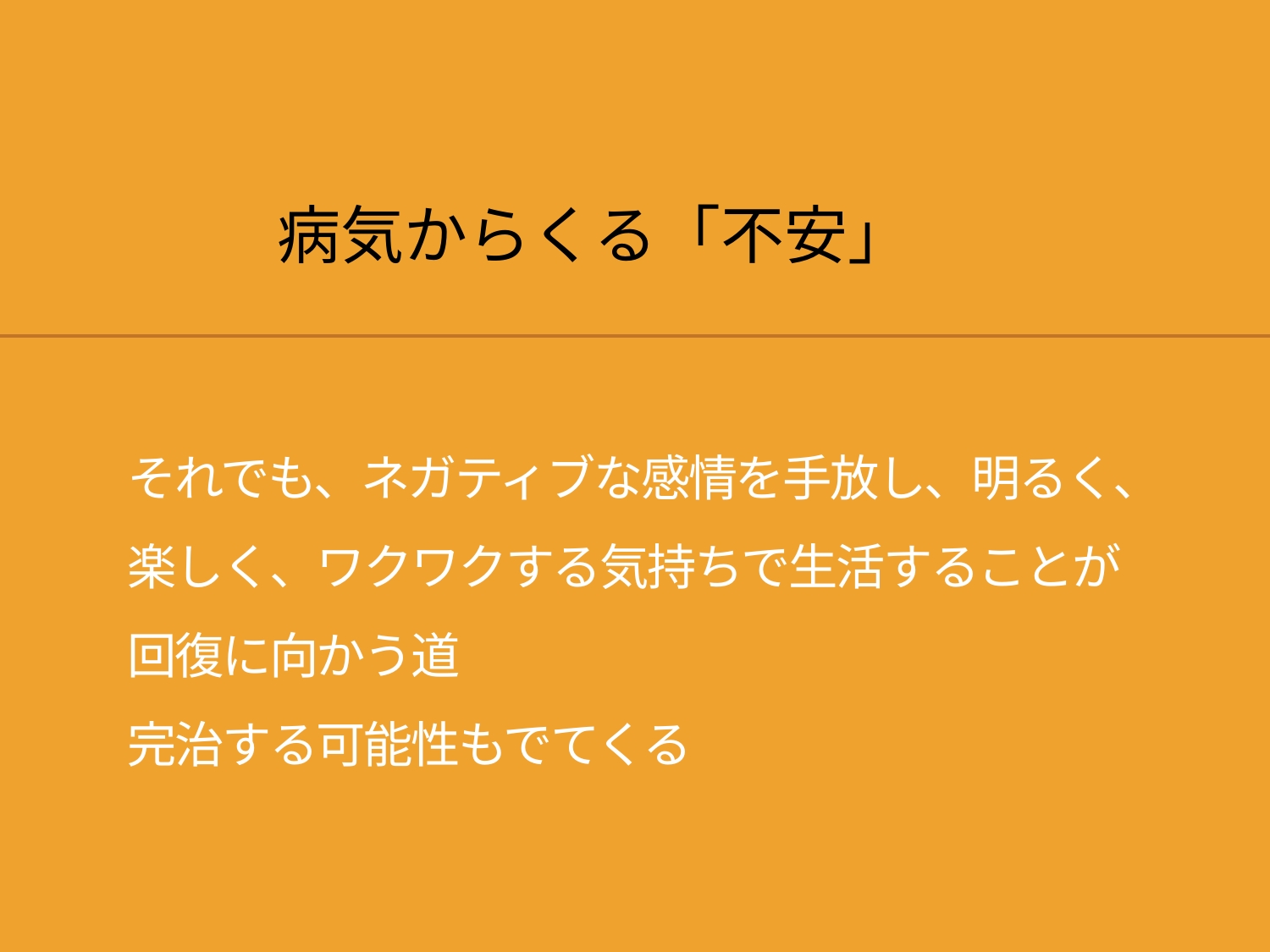

病気からくる「不安」
# それでも、ネガティブな感情を手放し、明るく、楽しく、ワクワクする気持ちで生活することが 回復に向かう道 完治する可能性もでてくる